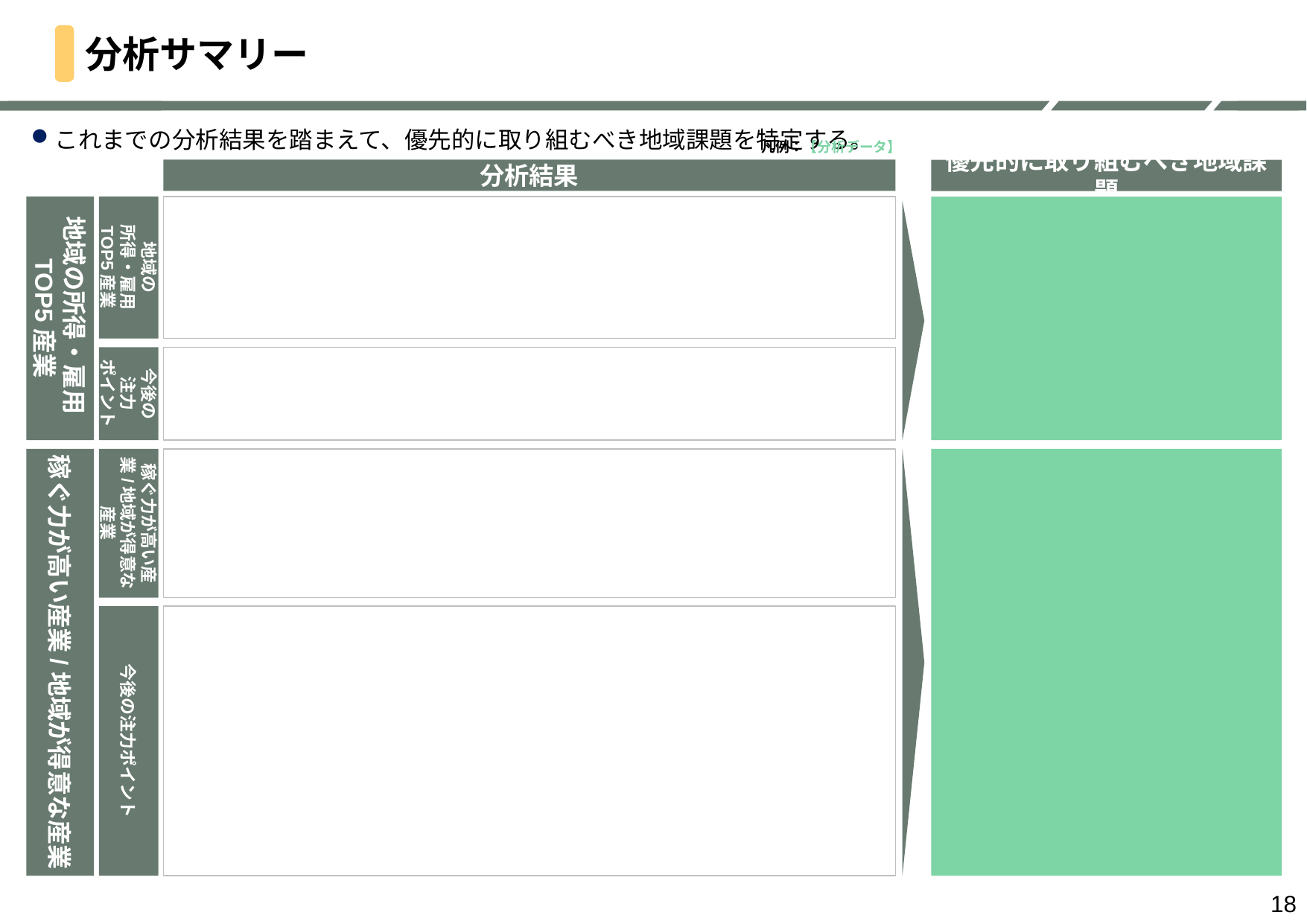

# 分析サマリー
これまでの分析結果を踏まえて、優先的に取り組むべき地域課題を特定する。
凡例：【分析データ】
分析結果
優先的に取り組むべき地域課題
地域の所得・雇用TOP5産業
地域の
所得・雇用
TOP5産業

今後の
注力
ポイント

稼ぐ力が高い産業/地域が得意な産業

稼ぐ力が高い産業/地域が得意な産業

今後の注力ポイント